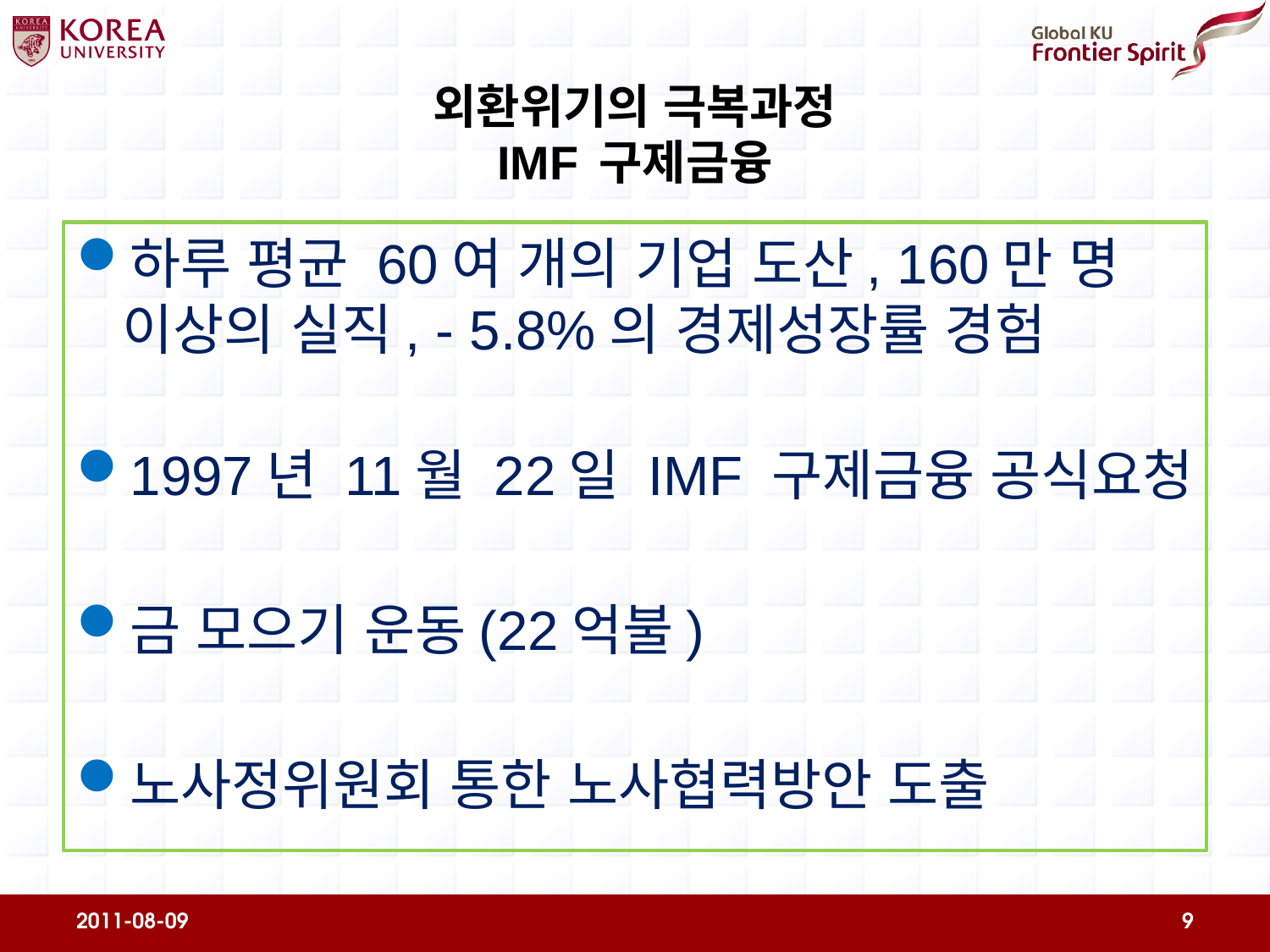

# 외환위기의 극복과정 IMF 구제금융
하루 평균 60여 개의 기업 도산, 160만 명 이상의 실직, - 5.8%의 경제성장률 경험

1997년 11월 22일 IMF 구제금융 공식요청

금 모으기 운동(22억불)

노사정위원회 통한 노사협력방안 도출

2011-08-09
9